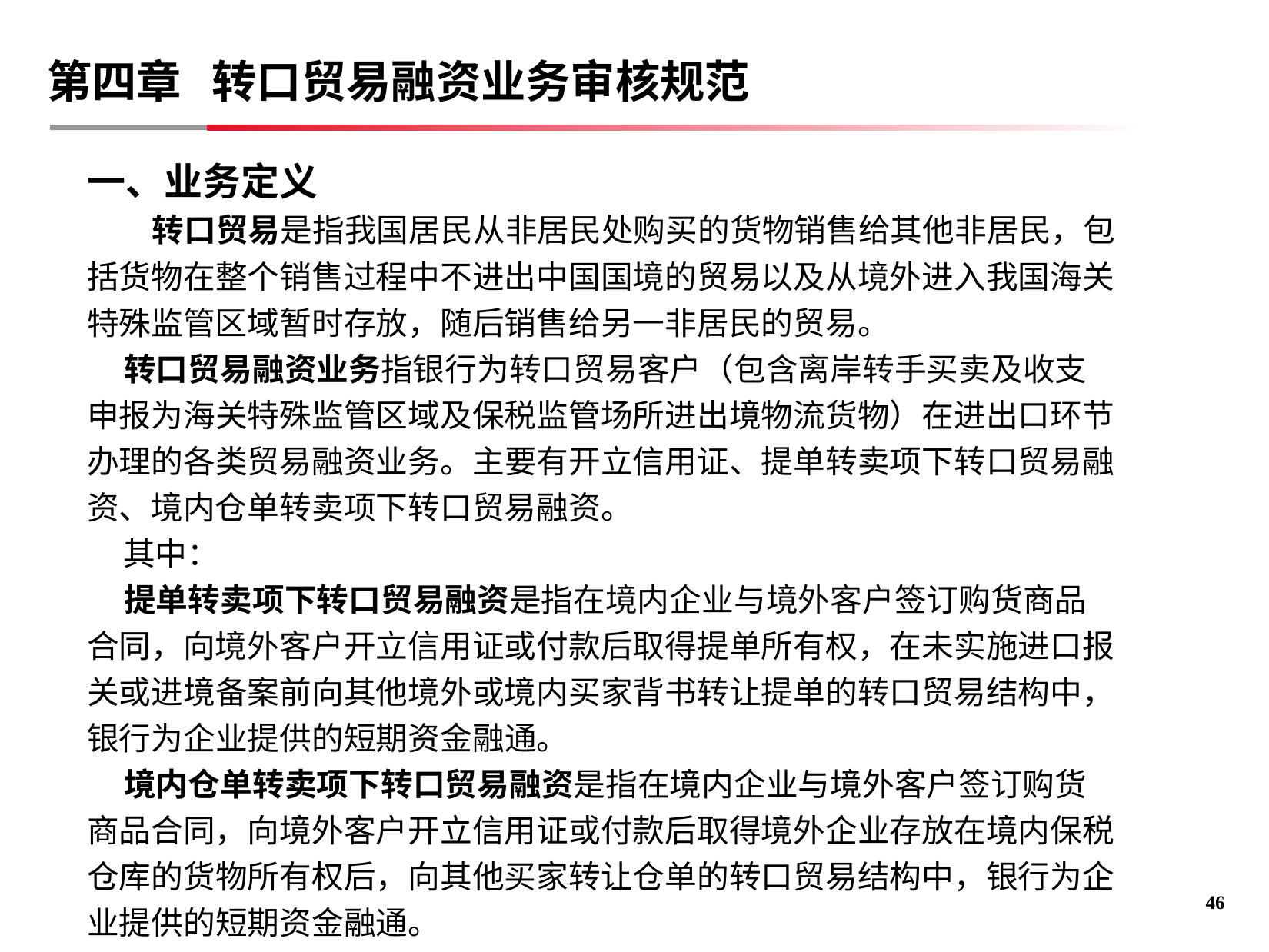

第四章   转口贸易融资业务审核规范
一、业务定义
       转口贸易是指我国居民从非居民处购买的货物销售给其他非居民，包括货物在整个销售过程中不进出中国国境的贸易以及从境外进入我国海关特殊监管区域暂时存放，随后销售给另一非居民的贸易。
    转口贸易融资业务指银行为转口贸易客户（包含离岸转手买卖及收支申报为海关特殊监管区域及保税监管场所进出境物流货物）在进出口环节办理的各类贸易融资业务。主要有开立信用证、提单转卖项下转口贸易融资、境内仓单转卖项下转口贸易融资。
    其中：
    提单转卖项下转口贸易融资是指在境内企业与境外客户签订购货商品合同，向境外客户开立信用证或付款后取得提单所有权，在未实施进口报关或进境备案前向其他境外或境内买家背书转让提单的转口贸易结构中，银行为企业提供的短期资金融通。
    境内仓单转卖项下转口贸易融资是指在境内企业与境外客户签订购货商品合同，向境外客户开立信用证或付款后取得境外企业存放在境内保税仓库的货物所有权后，向其他买家转让仓单的转口贸易结构中，银行为企业提供的短期资金融通。

46